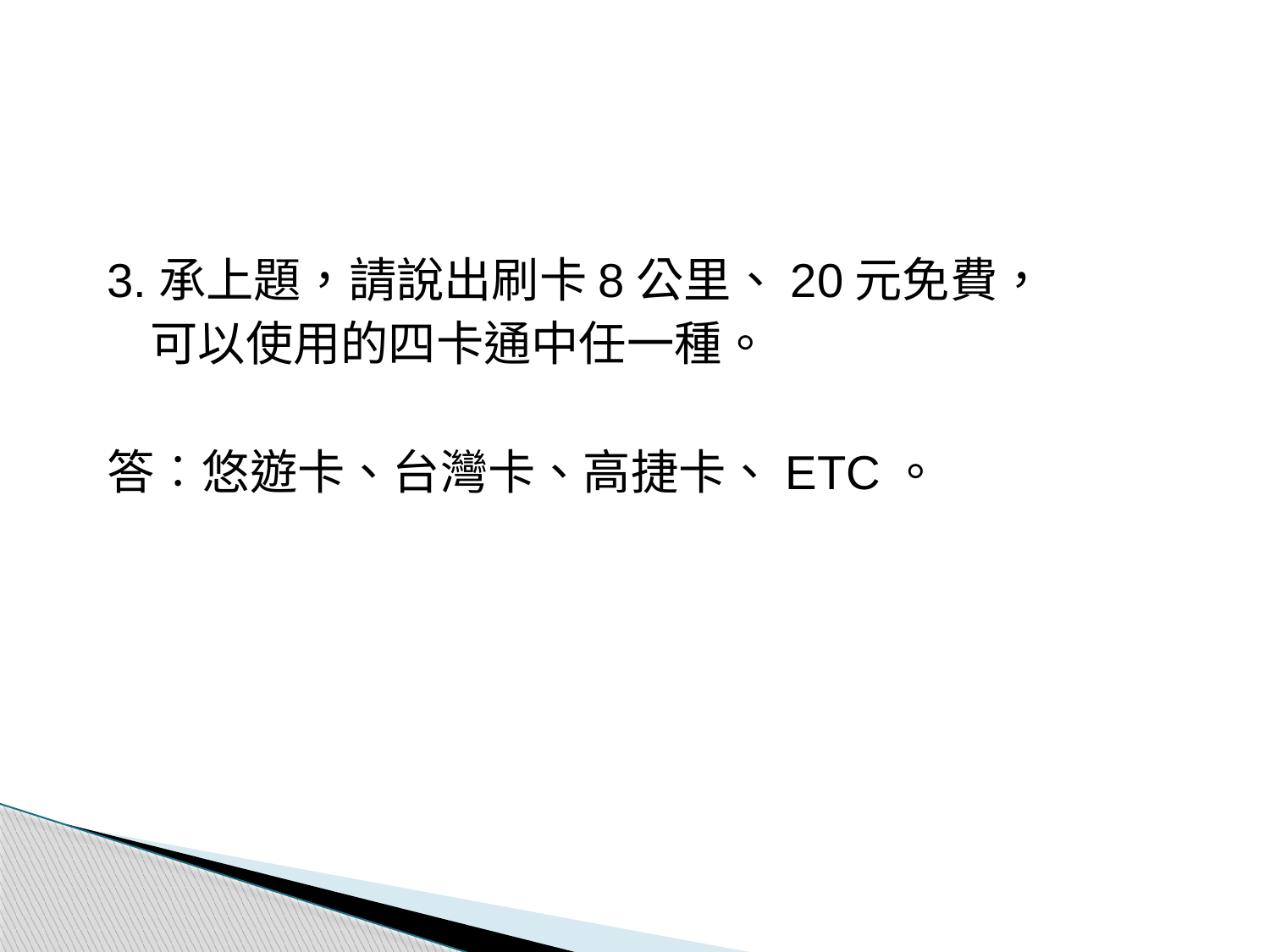

3.承上題，請說出刷卡8公里、20元免費，
   可以使用的四卡通中任一種。

答︰悠遊卡、台灣卡、高捷卡、ETC。